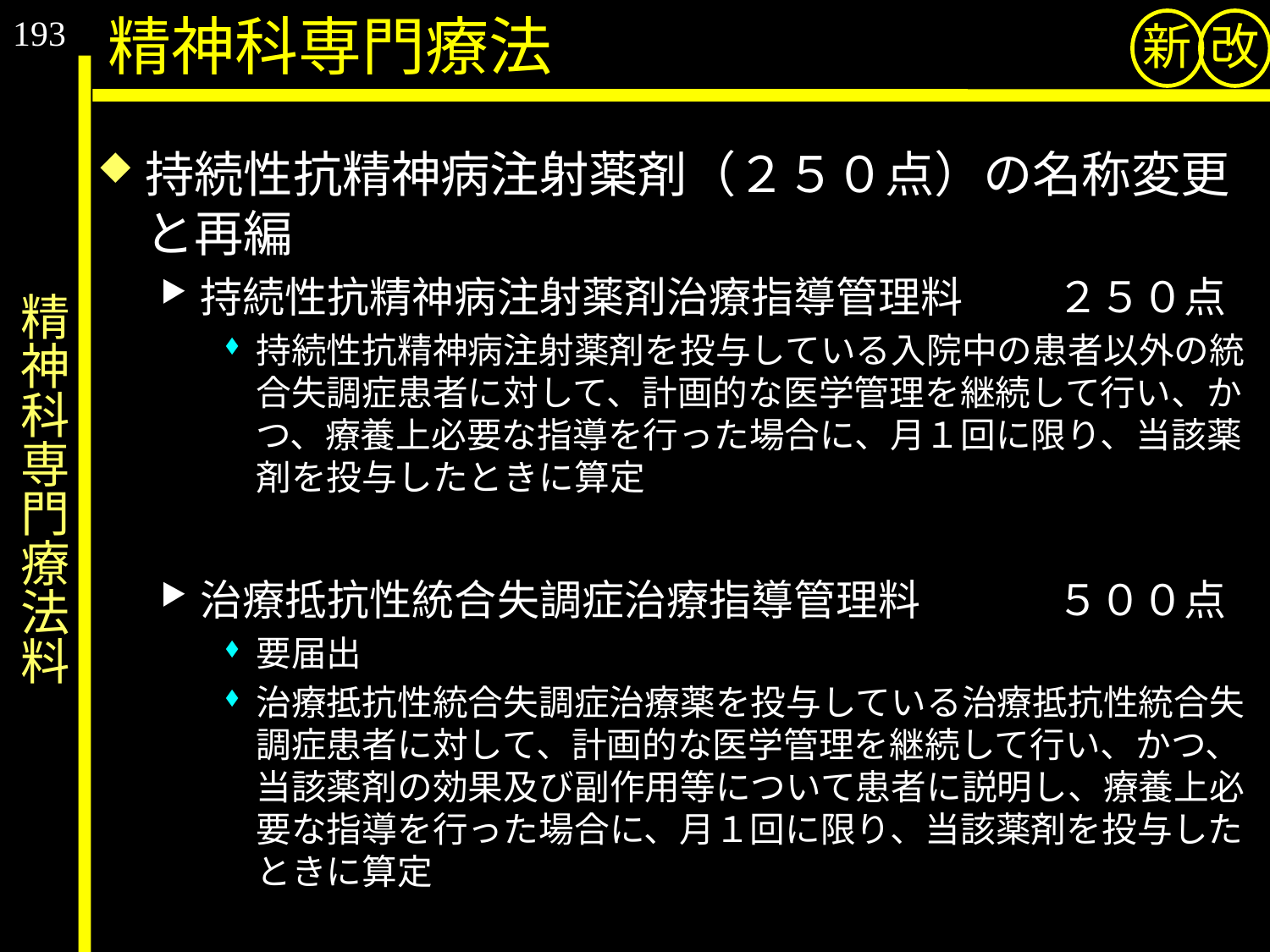

193
精神科専門療法
新
改

持続性抗精神病注射薬剤（２５０点）の名称変更と再編
持続性抗精神病注射薬剤治療指導管理料　　 ２５０点
持続性抗精神病注射薬剤を投与している入院中の患者以外の統合失調症患者に対して、計画的な医学管理を継続して行い、かつ、療養上必要な指導を行った場合に、月１回に限り、当該薬剤を投与したときに算定

治療抵抗性統合失調症治療指導管理料　　　 ５００点
要届出
治療抵抗性統合失調症治療薬を投与している治療抵抗性統合失調症患者に対して、計画的な医学管理を継続して行い、かつ、当該薬剤の効果及び副作用等について患者に説明し、療養上必要な指導を行った場合に、月１回に限り、当該薬剤を投与したときに算定
# 精神科専門療法料